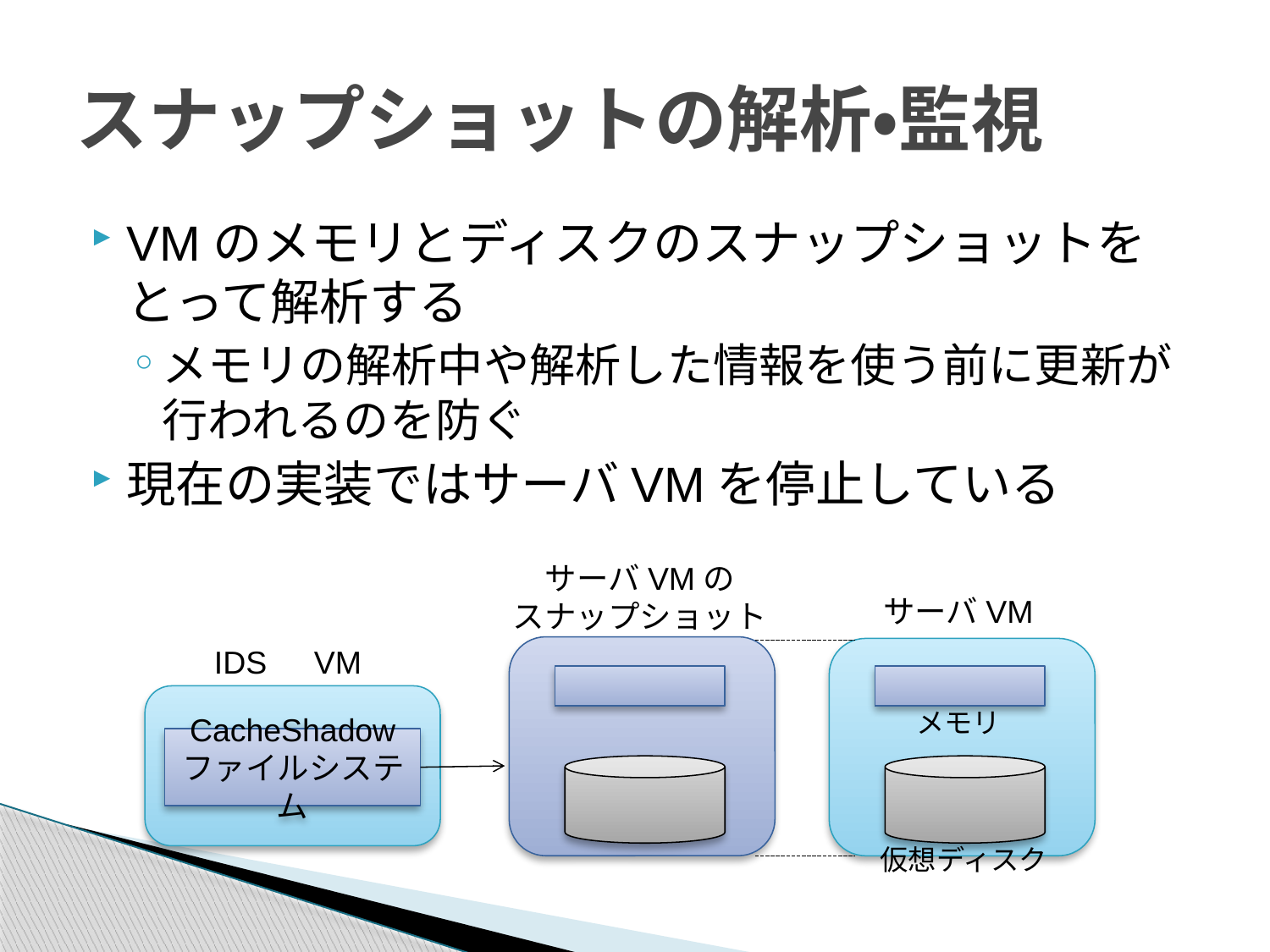

# スナップショットの解析・監視
VMのメモリとディスクのスナップショットをとって解析する
メモリの解析中や解析した情報を使う前に更新が行われるのを防ぐ
現在の実装ではサーバVMを停止している

サーバVMの
スナップショット
サーバVM

IDS　VM

メモリ
CacheShadow
ファイルシステム
仮想ディスク